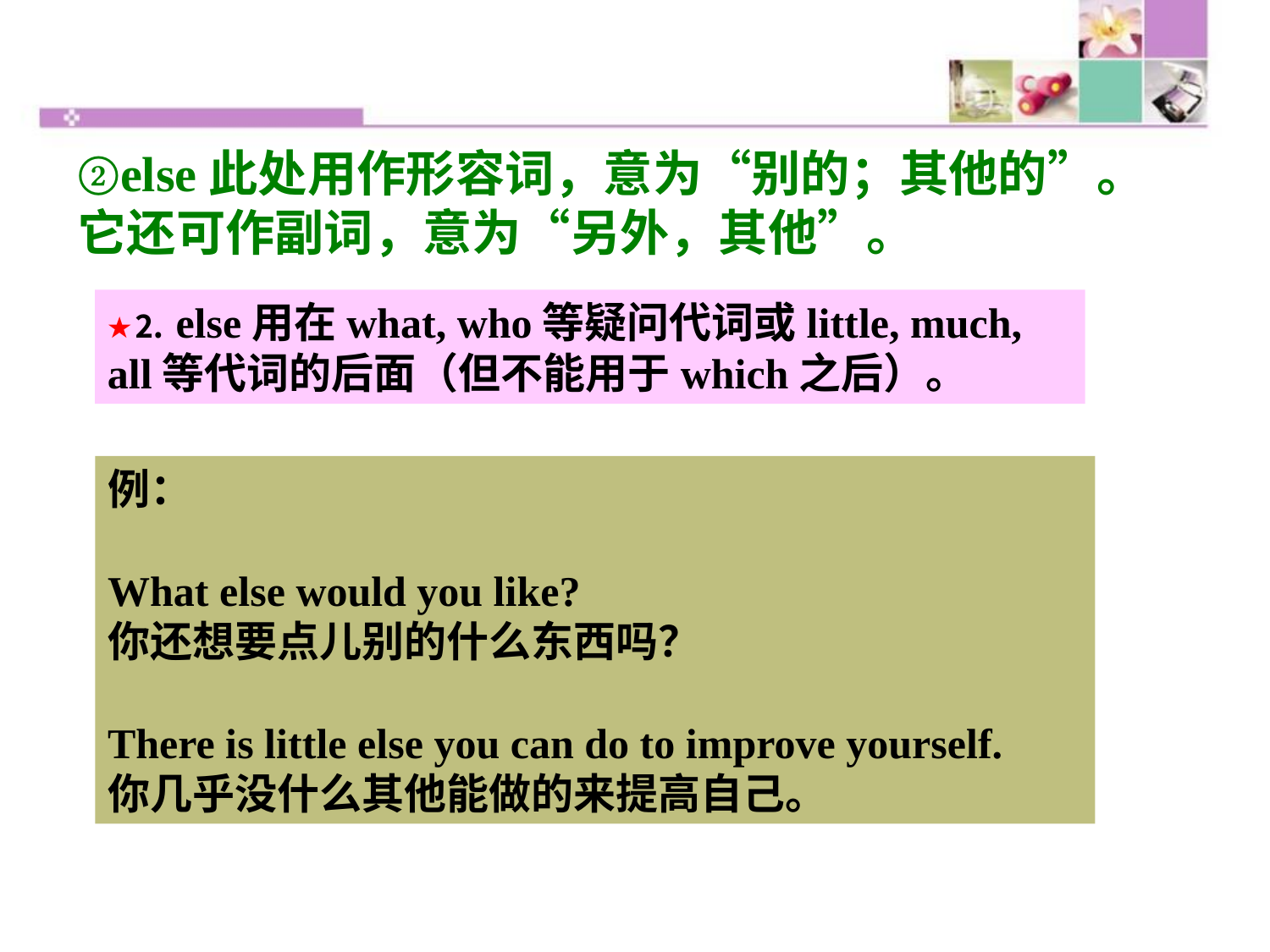

②else此处用作形容词，意为“别的；其他的”。它还可作副词，意为“另外，其他”。
★⒉ else用在what, who等疑问代词或little, much, all等代词的后面（但不能用于which之后）。
例：

What else would you like?
你还想要点儿别的什么东西吗？

There is little else you can do to improve yourself.
你几乎没什么其他能做的来提高自己。